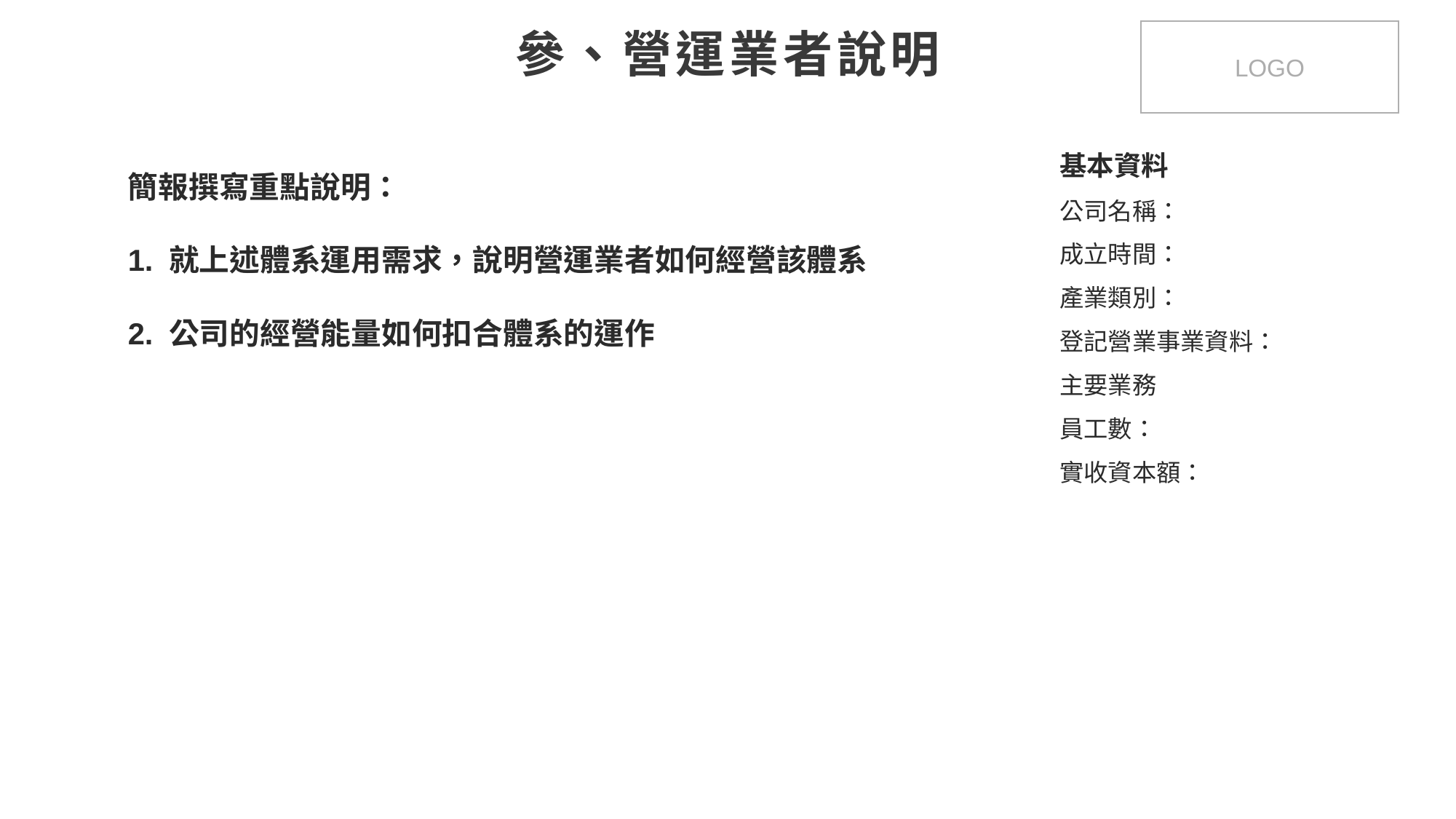

# 參、營運業者說明
LOGO
基本資料
公司名稱：
成立時間：
產業類別：
登記營業事業資料：
主要業務
員工數：
實收資本額：
簡報撰寫重點說明：

1. 就上述體系運用需求，說明營運業者如何經營該體系

2. 公司的經營能量如何扣合體系的運作